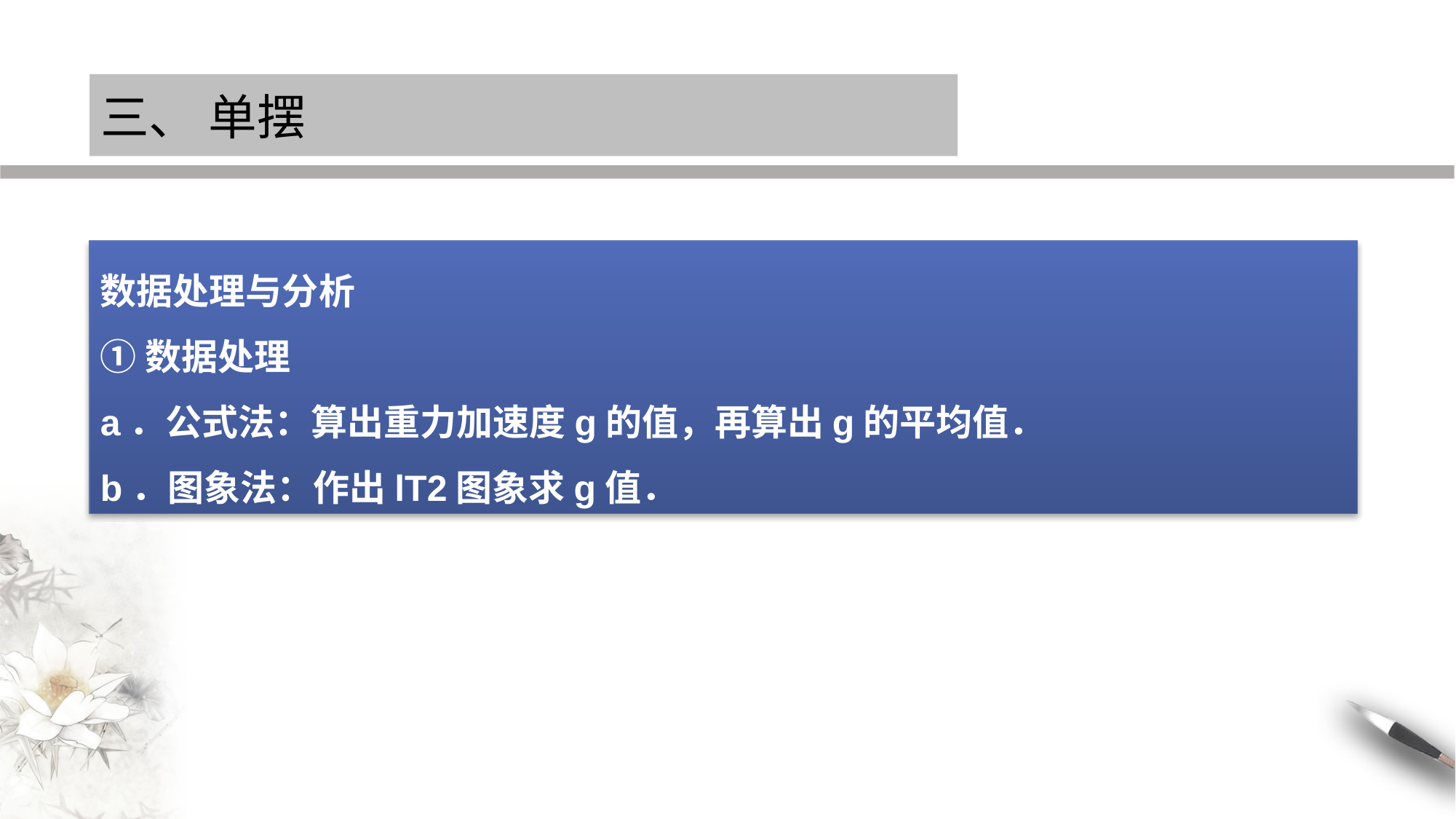

三、 单摆

数据处理与分析
①数据处理
a．公式法：算出重力加速度g的值，再算出g的平均值．
b．图象法：作出l­T2图象求g值．